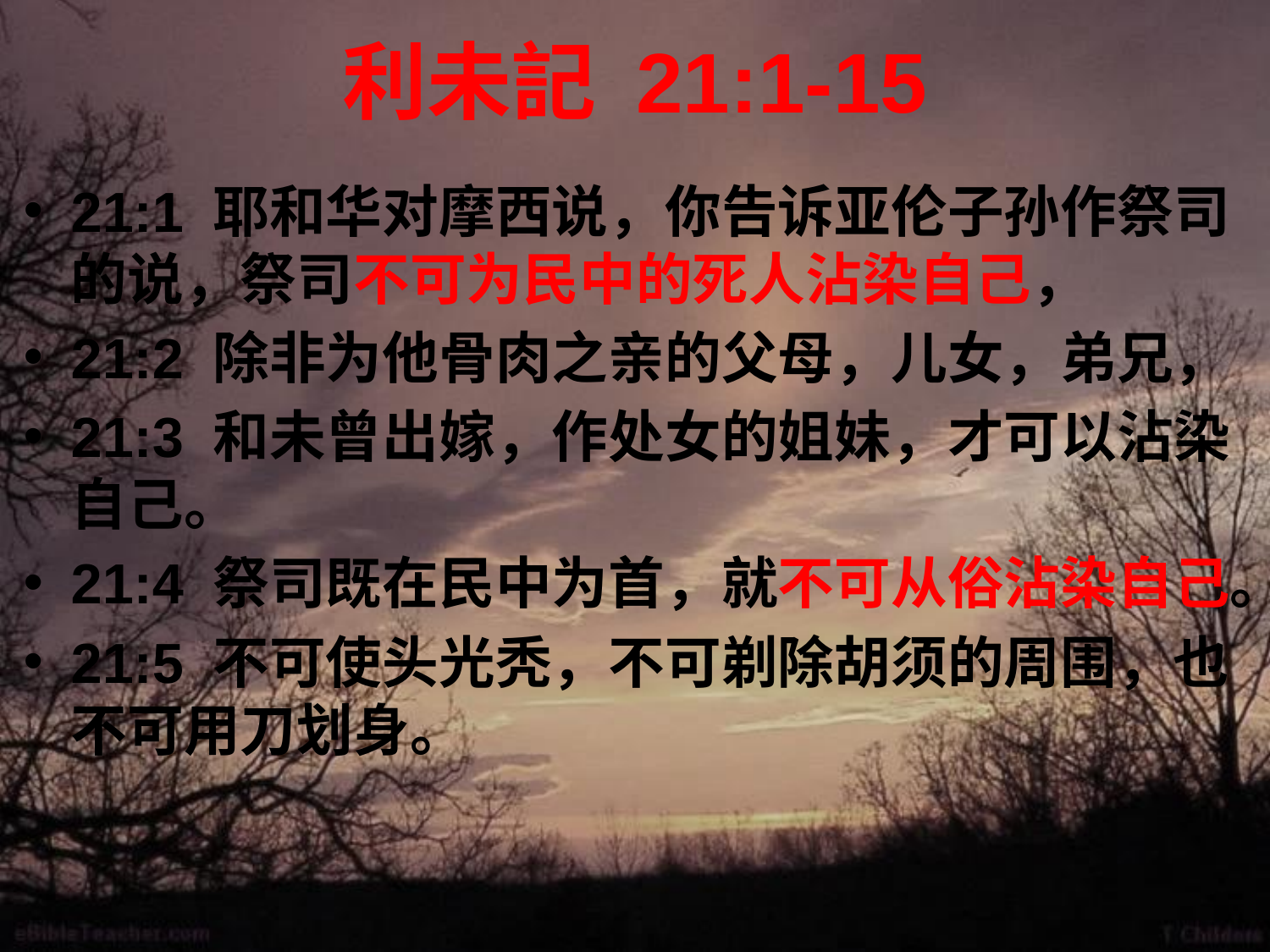

# 利未記 21:1-15
21:1 耶和华对摩西说，你告诉亚伦子孙作祭司的说，祭司不可为民中的死人沾染自己，
21:2 除非为他骨肉之亲的父母，儿女，弟兄，
21:3 和未曾出嫁，作处女的姐妹，才可以沾染自己。
21:4 祭司既在民中为首，就不可从俗沾染自己。
21:5 不可使头光秃，不可剃除胡须的周围，也不可用刀划身。